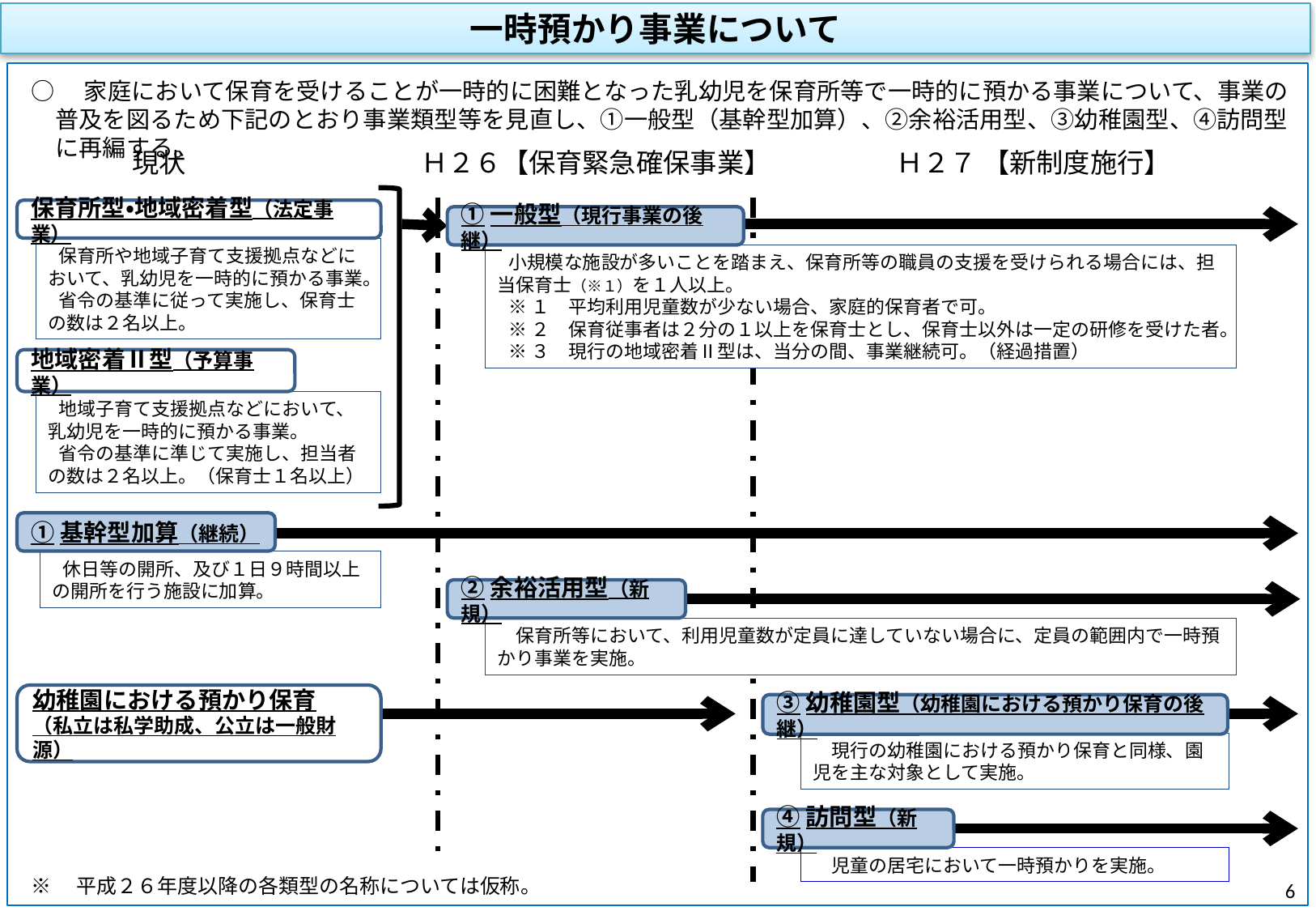

一時預かり事業について
○　家庭において保育を受けることが一時的に困難となった乳幼児を保育所等で一時的に預かる事業について、事業の普及を図るため下記のとおり事業類型等を見直し、①一般型（基幹型加算）、②余裕活用型、③幼稚園型、④訪問型に再編する。

現状
Ｈ２６【保育緊急確保事業】
Ｈ２７ 【新制度施行】

保育所型・地域密着型（法定事業）
①一般型（現行事業の後継）
保育所や地域子育て支援拠点などにおいて、乳幼児を一時的に預かる事業。
省令の基準に従って実施し、保育士の数は２名以上。
小規模な施設が多いことを踏まえ、保育所等の職員の支援を受けられる場合には、担当保育士（※１）を１人以上。
※１　平均利用児童数が少ない場合、家庭的保育者で可。
※２　保育従事者は２分の１以上を保育士とし、保育士以外は一定の研修を受けた者。
※３　現行の地域密着Ⅱ型は、当分の間、事業継続可。（経過措置）
地域密着Ⅱ型（予算事業）
地域子育て支援拠点などにおいて、乳幼児を一時的に預かる事業。
省令の基準に準じて実施し、担当者の数は２名以上。（保育士１名以上）
①基幹型加算（継続）
休日等の開所、及び１日９時間以上の開所を行う施設に加算。
②余裕活用型（新規）
　保育所等において、利用児童数が定員に達していない場合に、定員の範囲内で一時預かり事業を実施。
幼稚園における預かり保育
（私立は私学助成、公立は一般財源）
③幼稚園型（幼稚園における預かり保育の後継）
　現行の幼稚園における預かり保育と同様、園児を主な対象として実施。
④訪問型（新規）
　児童の居宅において一時預かりを実施。
※　平成２６年度以降の各類型の名称については仮称。
6